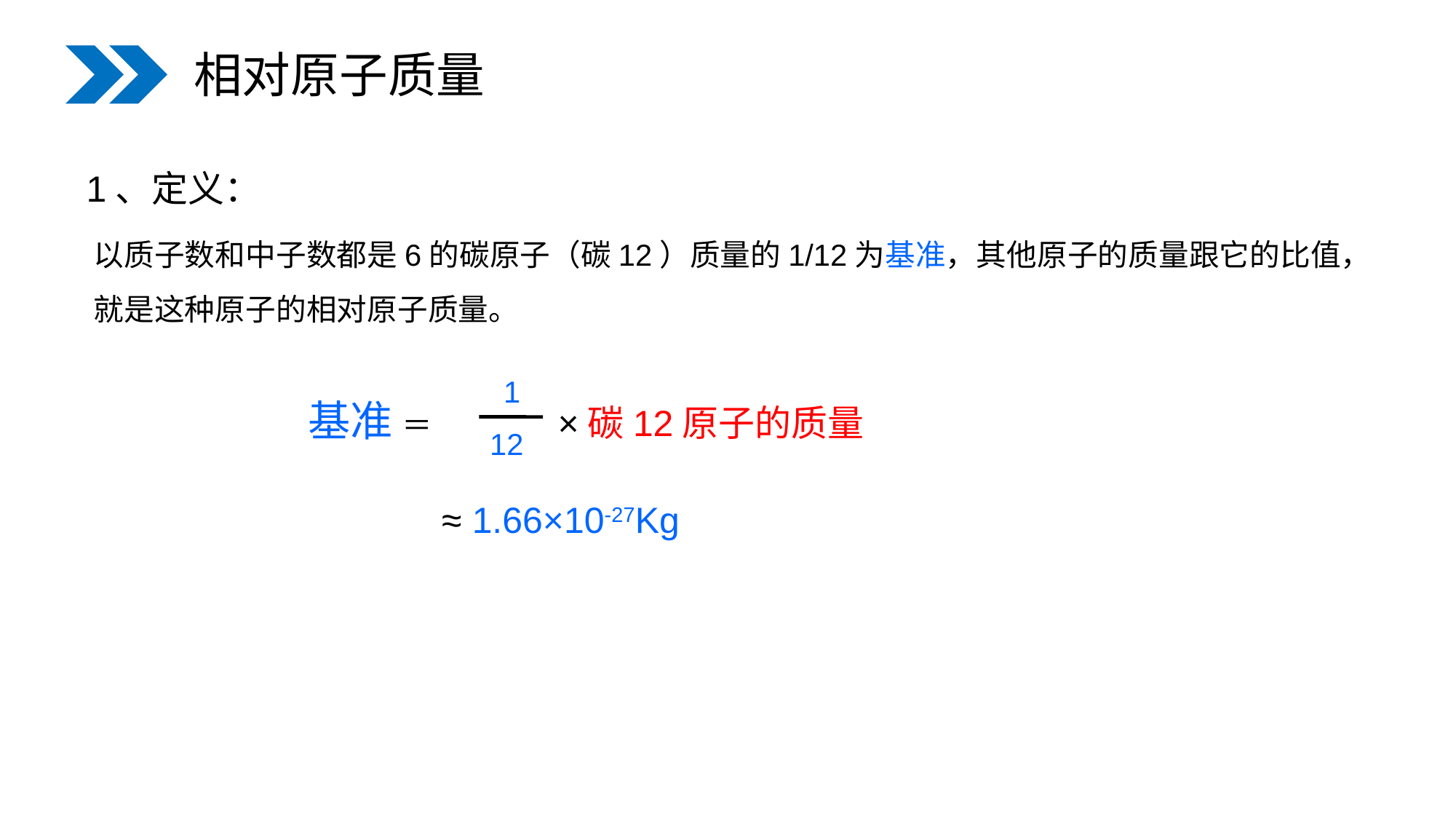

相对原子质量
1、定义：
以质子数和中子数都是6的碳原子（碳12）质量的1/12为基准，其他原子的质量跟它的比值，就是这种原子的相对原子质量。
1

12
  基准 ＝           　  ×碳12原子的质量
≈ 1.66×10-27Kg